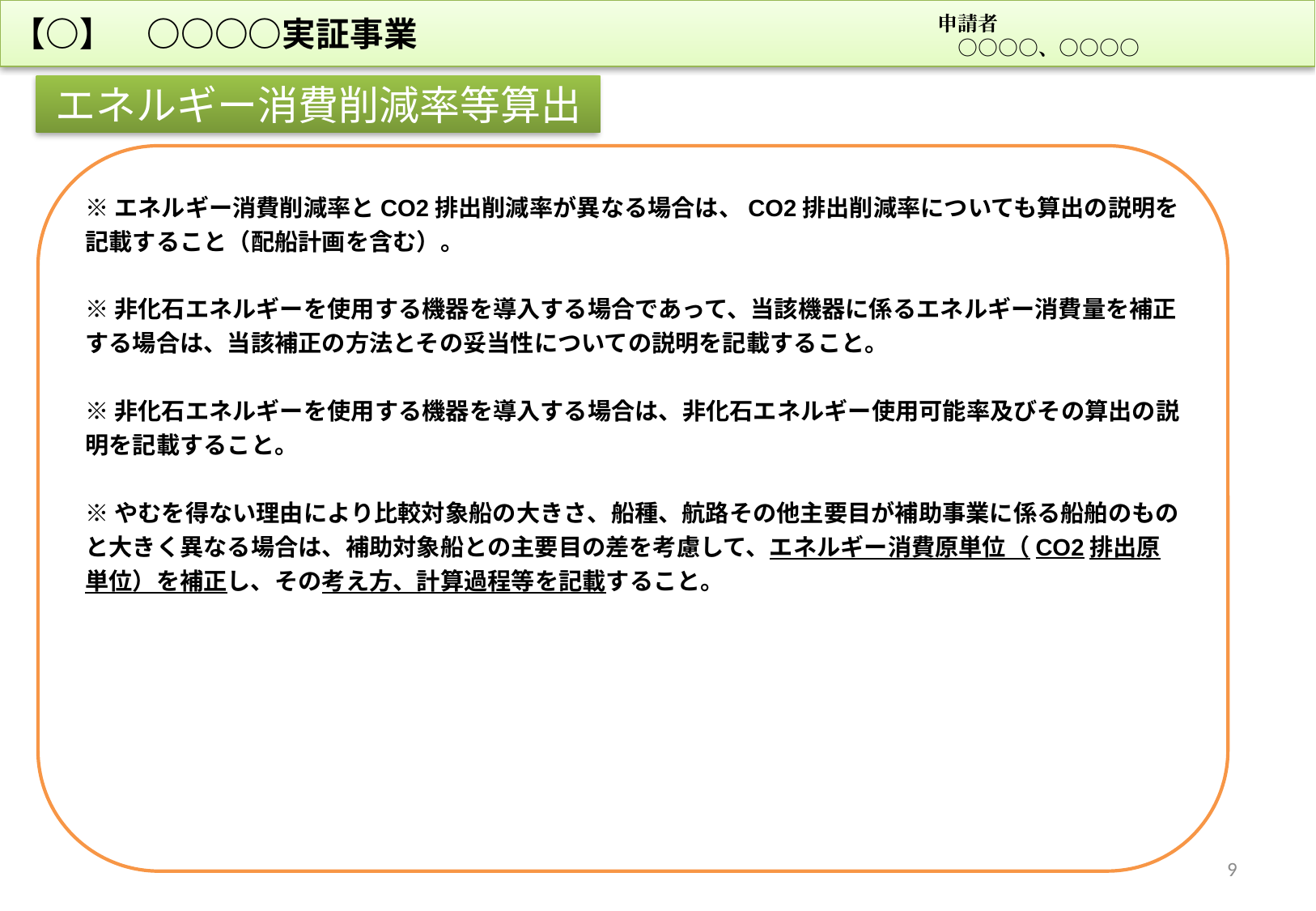

【○】　○○○○実証事業
申請者
　○○○○、○○○○
エネルギー消費削減率等算出
※エネルギー消費削減率とCO2排出削減率が異なる場合は、CO2排出削減率についても算出の説明を記載すること（配船計画を含む）。

※非化石エネルギーを使用する機器を導入する場合であって、当該機器に係るエネルギー消費量を補正する場合は、当該補正の方法とその妥当性についての説明を記載すること。

※非化石エネルギーを使用する機器を導入する場合は、非化石エネルギー使用可能率及びその算出の説明を記載すること。

※やむを得ない理由により比較対象船の大きさ、船種、航路その他主要目が補助事業に係る船舶のものと大きく異なる場合は、補助対象船との主要目の差を考慮して、エネルギー消費原単位（CO2排出原単位）を補正し、その考え方、計算過程等を記載すること。
9